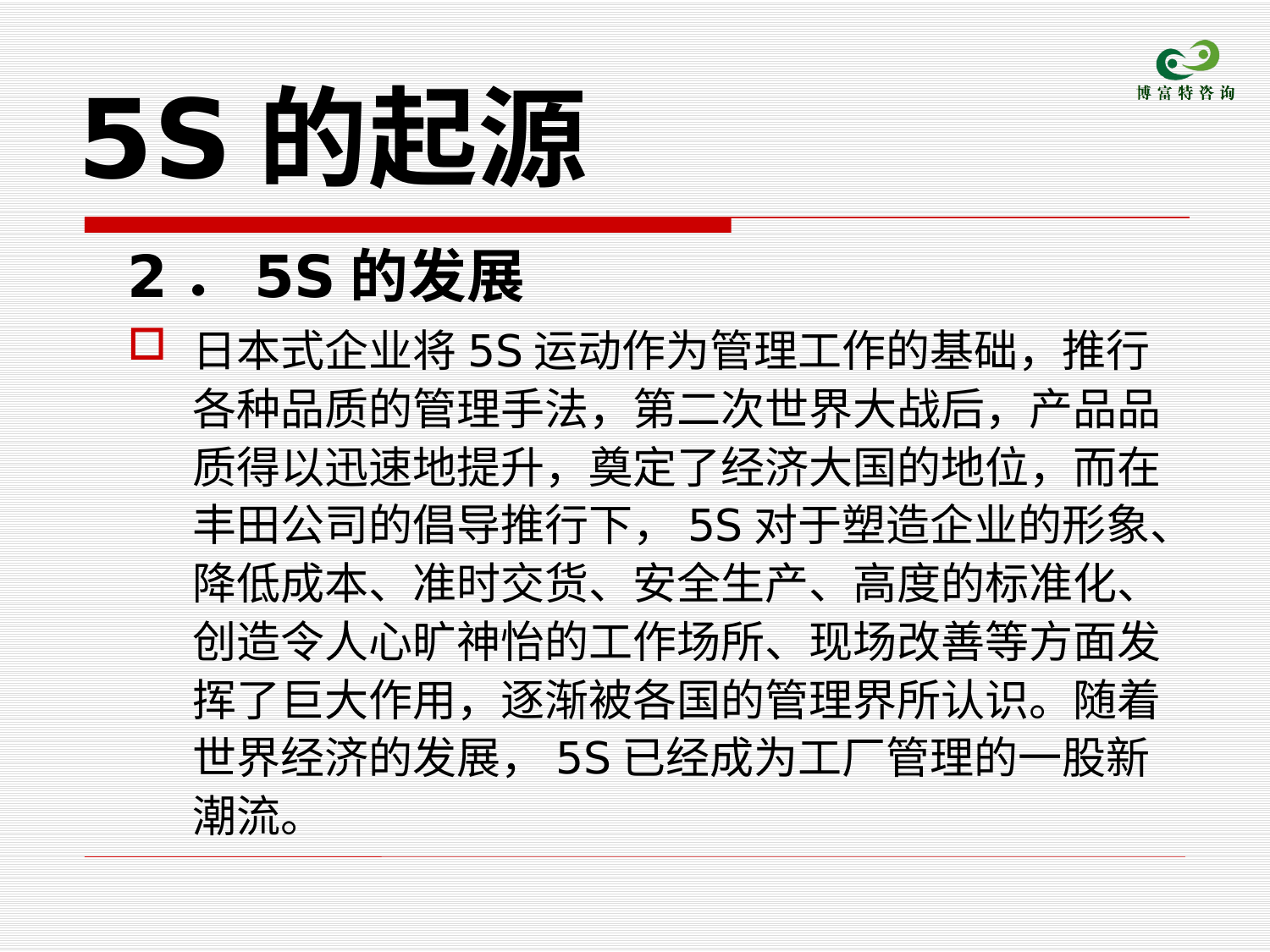

# 5S的起源
2．5S的发展
日本式企业将5S运动作为管理工作的基础，推行各种品质的管理手法，第二次世界大战后，产品品质得以迅速地提升，奠定了经济大国的地位，而在丰田公司的倡导推行下，5S对于塑造企业的形象、降低成本、准时交货、安全生产、高度的标准化、创造令人心旷神怡的工作场所、现场改善等方面发挥了巨大作用，逐渐被各国的管理界所认识。随着世界经济的发展，5S已经成为工厂管理的一股新潮流。

6